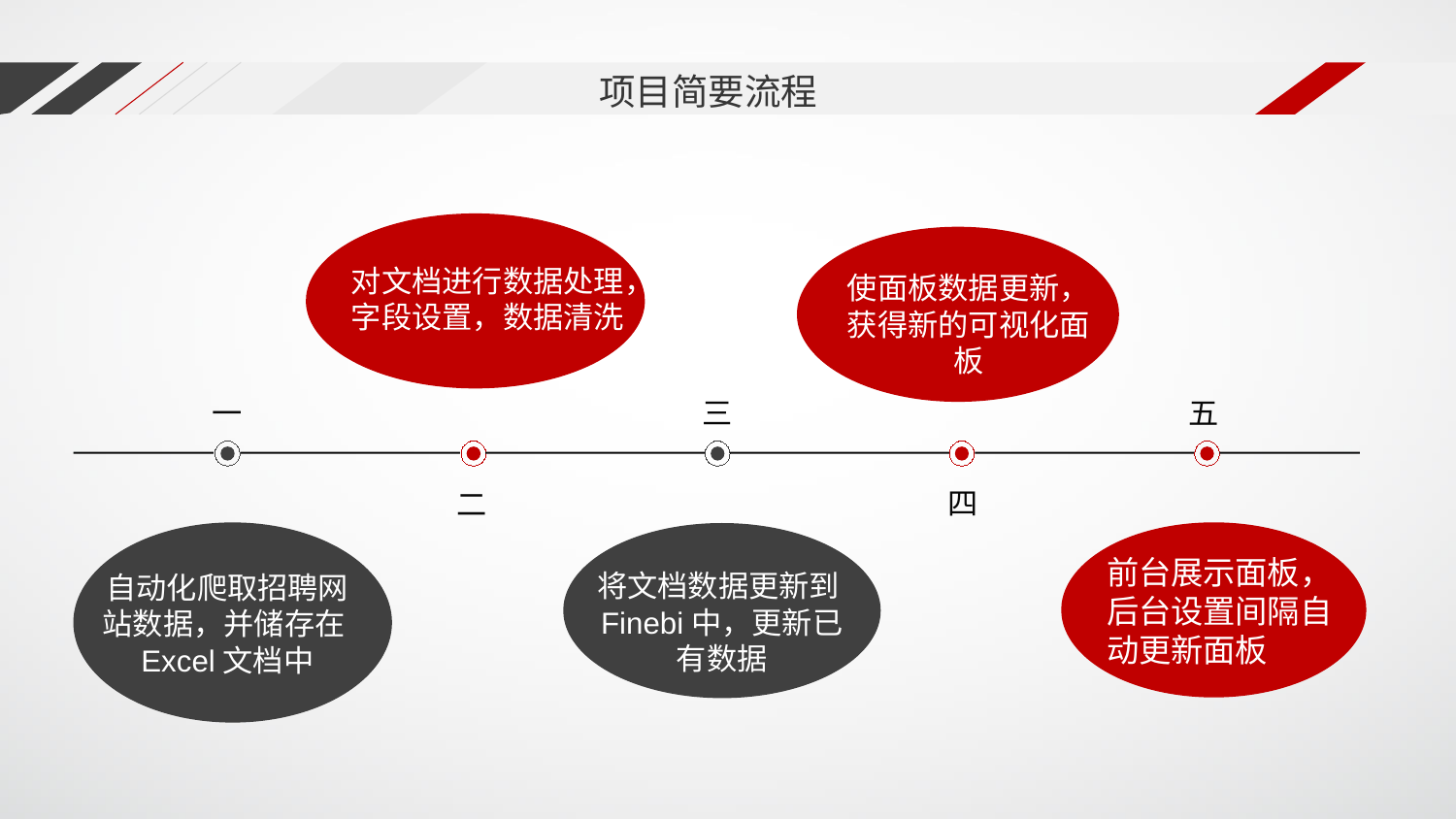

项目简要流程

对文档进行数据处理，字段设置，数据清洗
使面板数据更新，获得新的可视化面板
一
三
五

四
二

前台展示面板，后台设置间隔自动更新面板

将文档数据更新到Finebi中，更新已有数据
自动化爬取招聘网站数据，并储存在Excel文档中